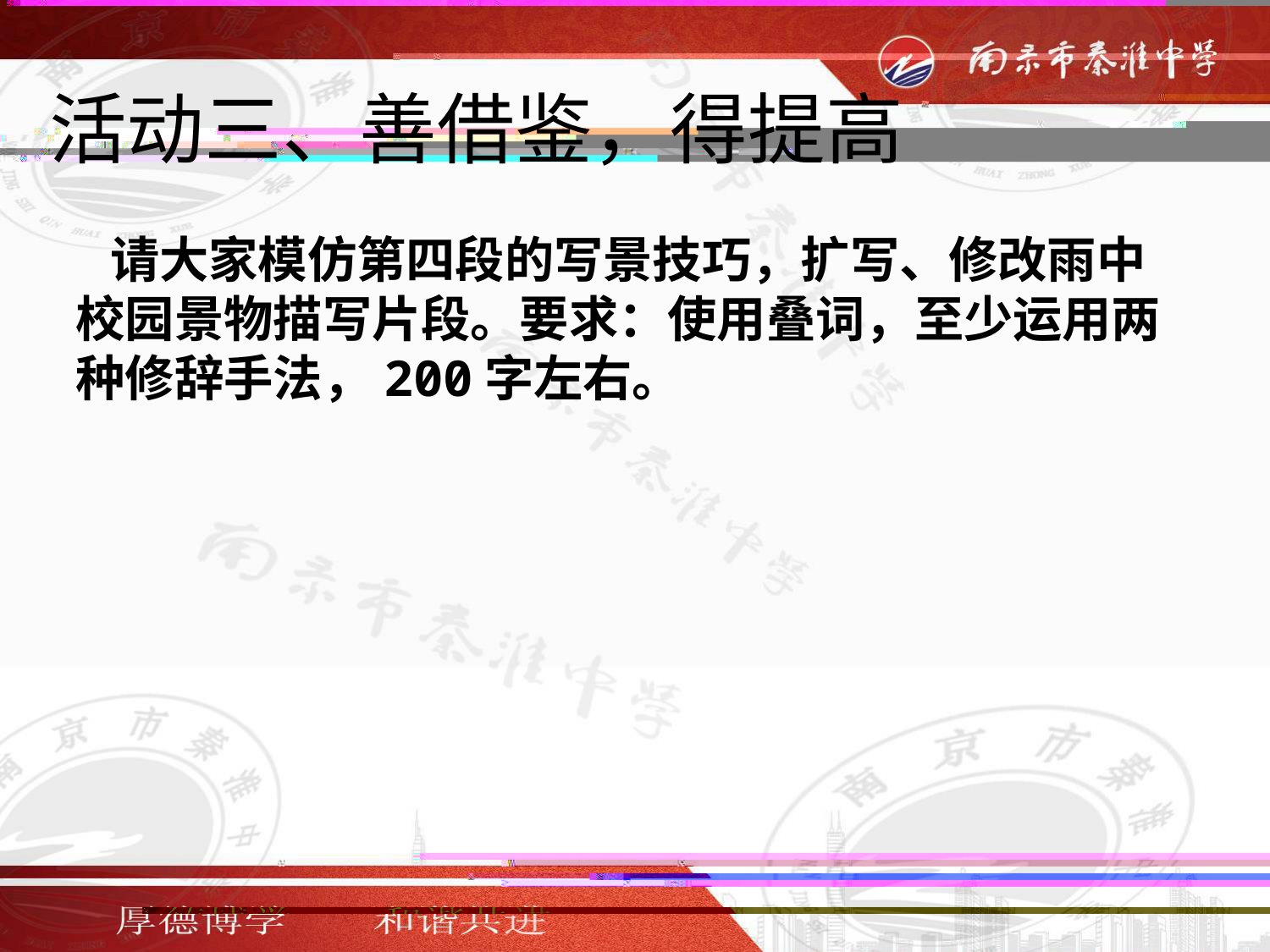

# 活动三、善借鉴，得提高
  请大家模仿第四段的写景技巧，扩写、修改雨中校园景物描写片段。要求：使用叠词，至少运用两种修辞手法，200字左右。